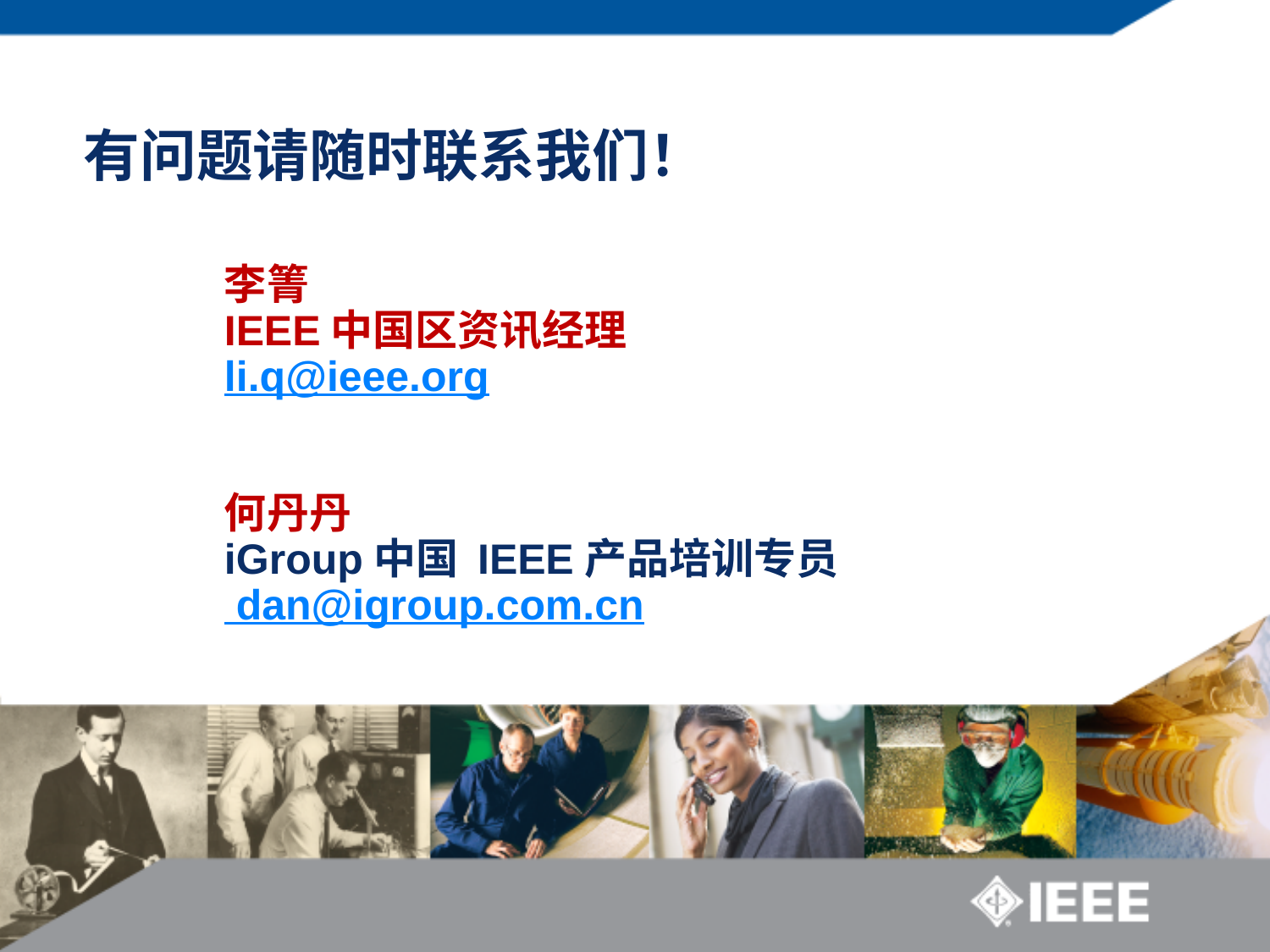

有问题请随时联系我们！
# 李箐 IEEE中国区资讯经理 li.q@ieee.org 何丹丹 iGroup中国 IEEE产品培训专员 dan@igroup.com.cn